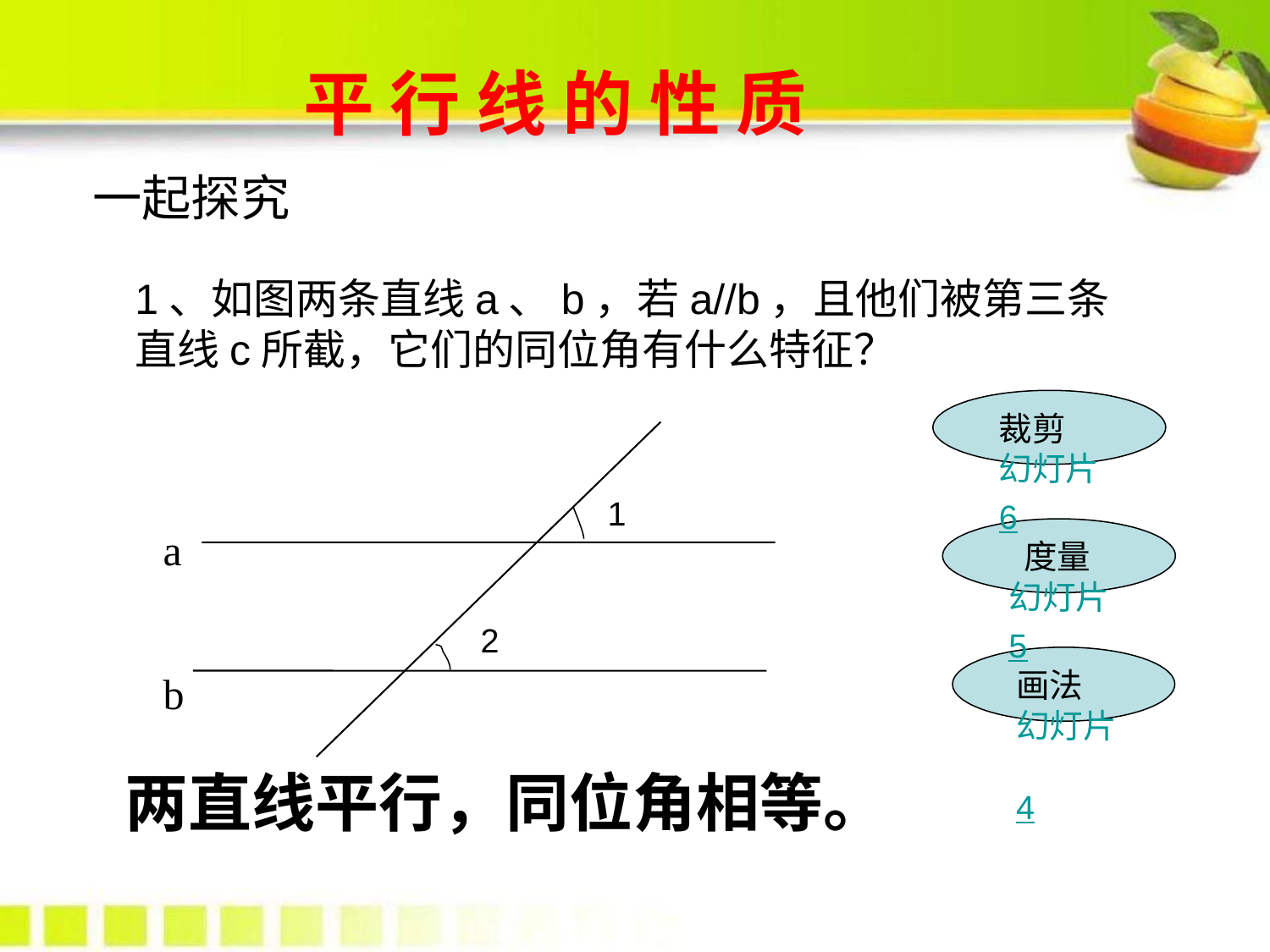

平 行 线 的 性 质
一起探究
1、如图两条直线a、b，若a//b，且他们被第三条直线c所截，它们的同位角有什么特征？

裁剪幻灯片 6

a

b

1

2

 度量幻灯片 5

画法幻灯片 4

两直线平行，同位角相等。